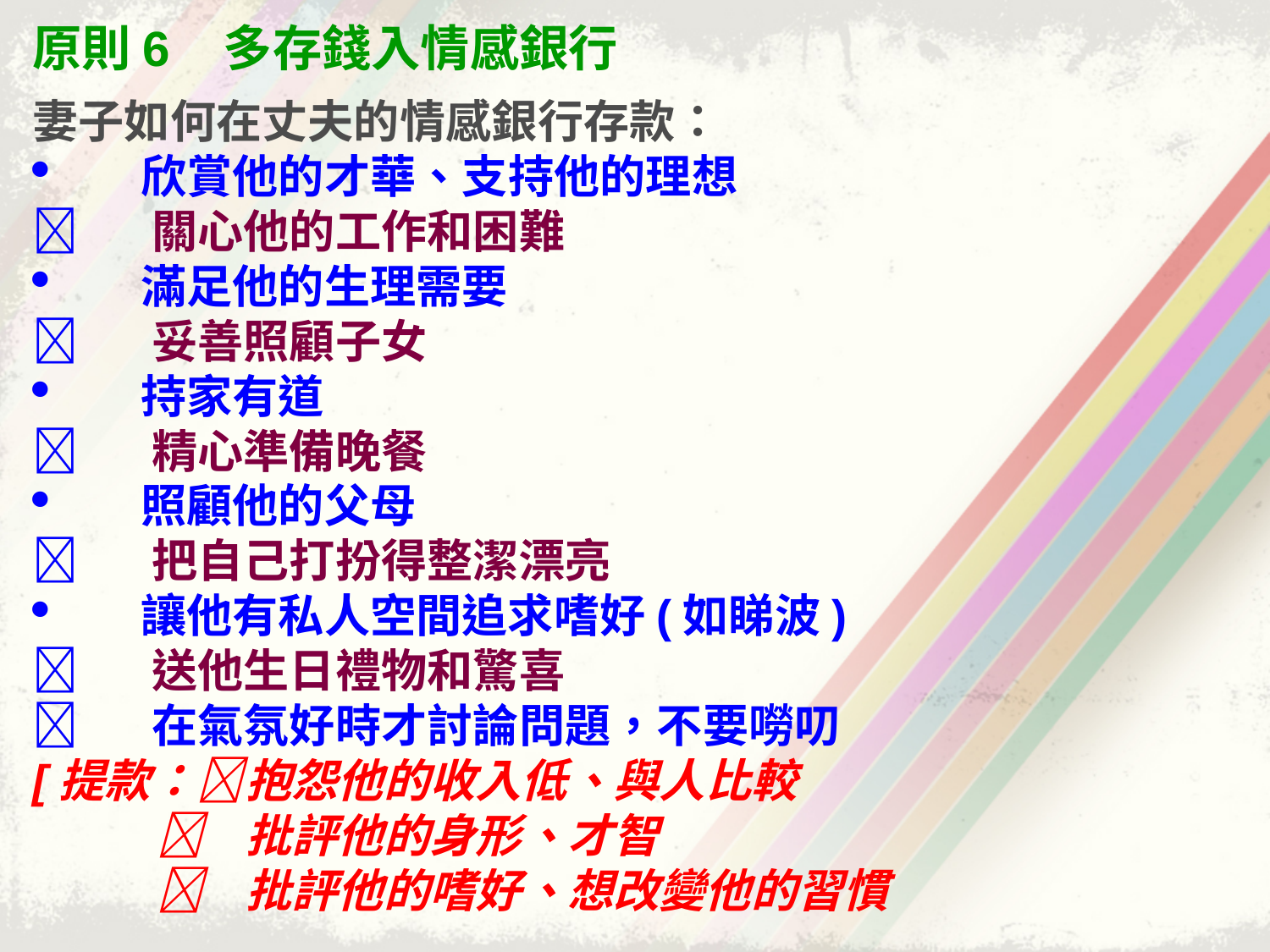

原則6   多存錢入情感銀行
妻子如何在丈夫的情感銀行存款：
 欣賞他的才華、支持他的理想
•      關心他的工作和困難
 滿足他的生理需要
•      妥善照顧子女
 持家有道
•      精心準備晚餐
 照顧他的父母
•      把自己打扮得整潔漂亮
 讓他有私人空間追求嗜好(如睇波)
•      送他生日禮物和驚喜
•      在氣氛好時才討論問題，不要嘮叨
[提款：•	抱怨他的收入低、與人比較
            •	批評他的身形、才智
            •	批評他的嗜好、想改變他的習慣